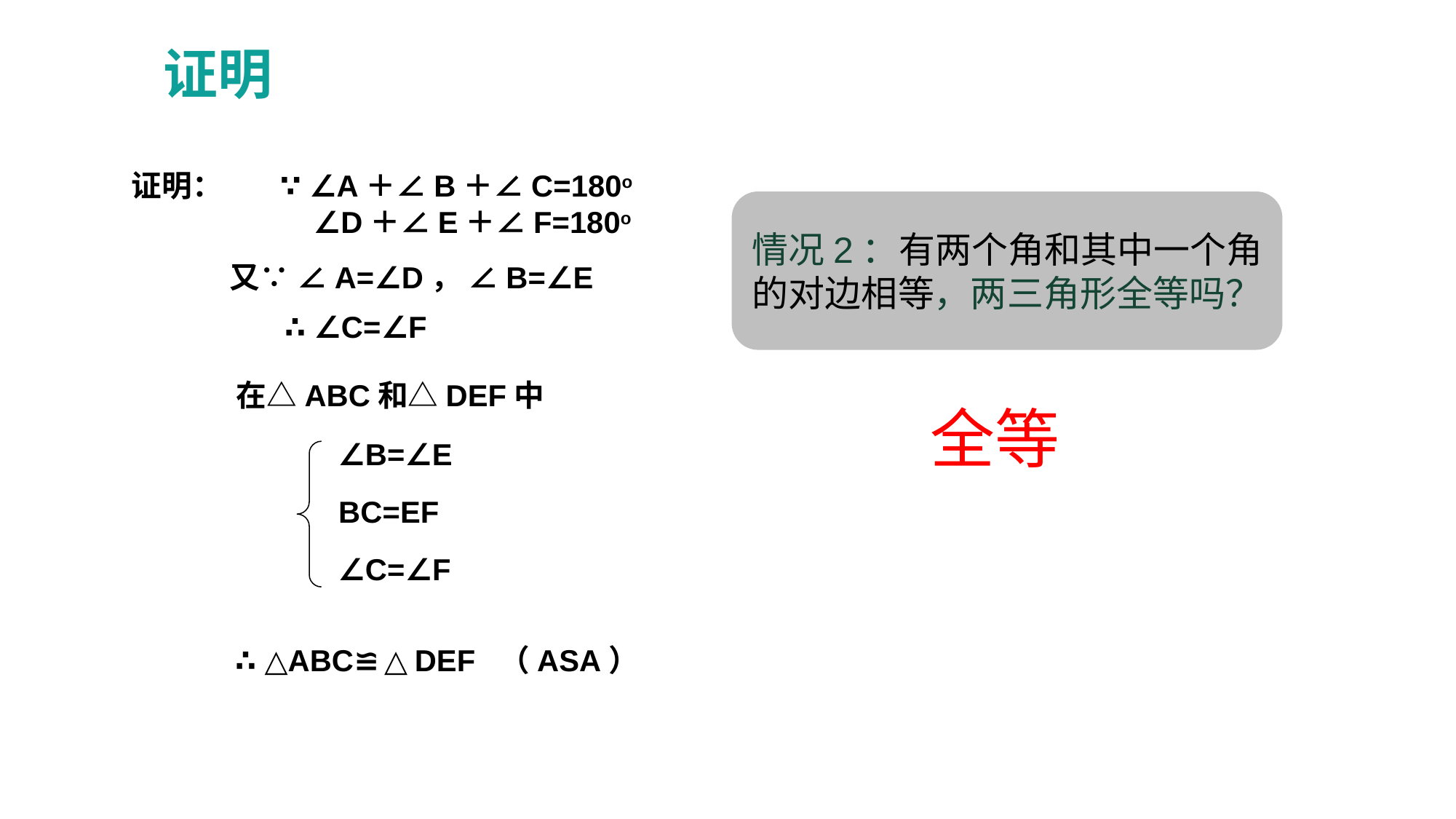

证明
∵ ∠A＋∠B＋∠C=180o
    ∠D＋∠E＋∠F=180o
证明：
情况2：有两个角和其中一个角的对边相等，两三角形全等吗？
  又∵ ∠A=∠D， ∠B=∠E
∴ ∠C=∠F
在△ABC和△DEF中
全等
∠B=∠E

BC=EF
∠C=∠F
∴ △ABC≌△DEF  （ASA）